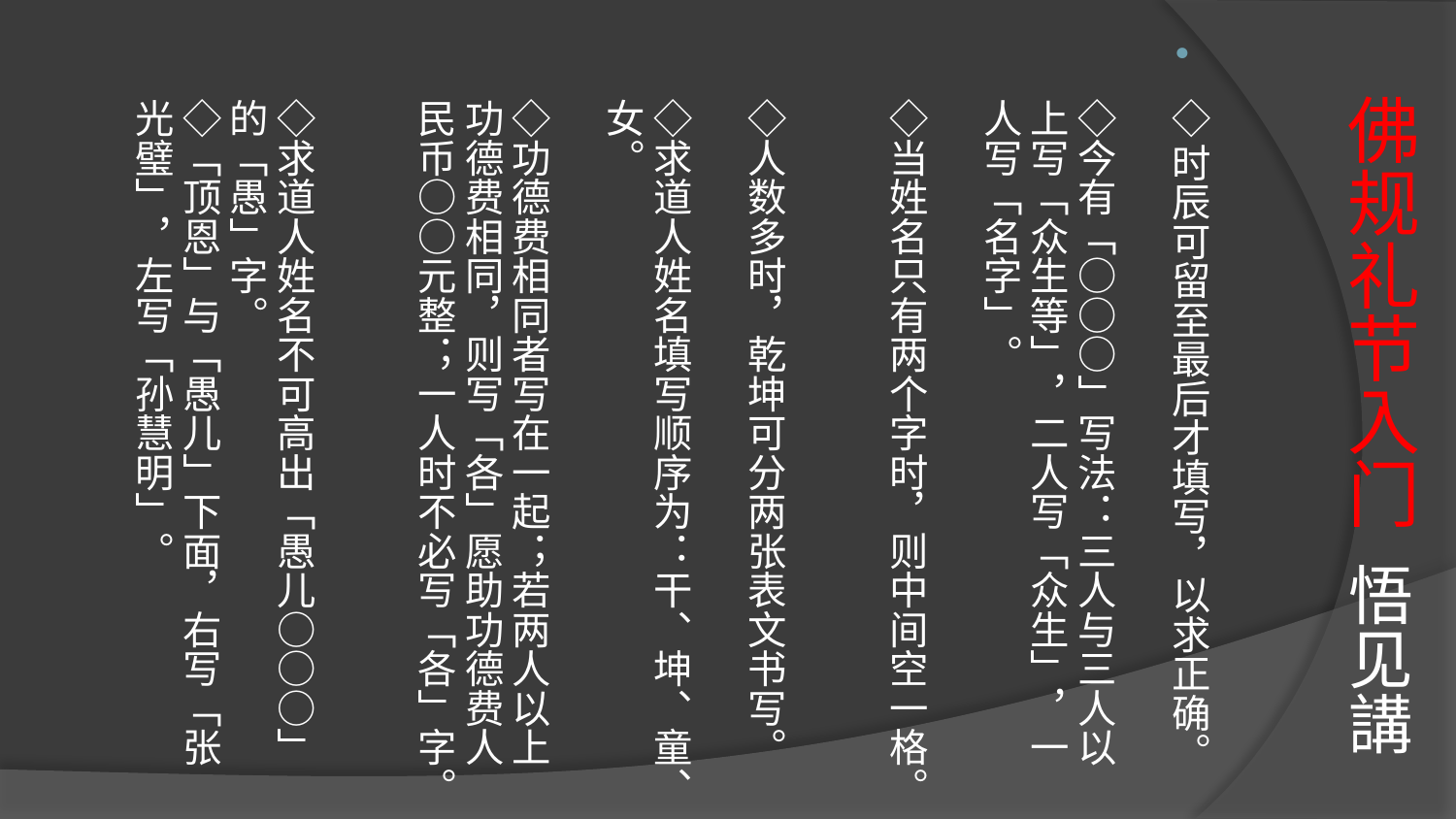

# 佛规礼节入门  悟见講
◇时辰可留至最后才填写，以求正确。
◇今有「○○○」写法：三人与三人以上写「众生等」，二人写「众生」，一人写「名字」。
◇当姓名只有两个字时，则中间空一格。
◇人数多时，乾坤可分两张表文书写。
◇求道人姓名填写顺序为：干、坤、童、女。
◇功德费相同者写在一起；若两人以上功德费相同，则写「各」愿助功德费人民币○○元整；一人时不必写「各」字。
◇求道人姓名不可高出「愚儿○○○」的「愚」字。
◇「顶恩」与「愚儿」下面，右写「张光璧」，左写「孙慧明」。